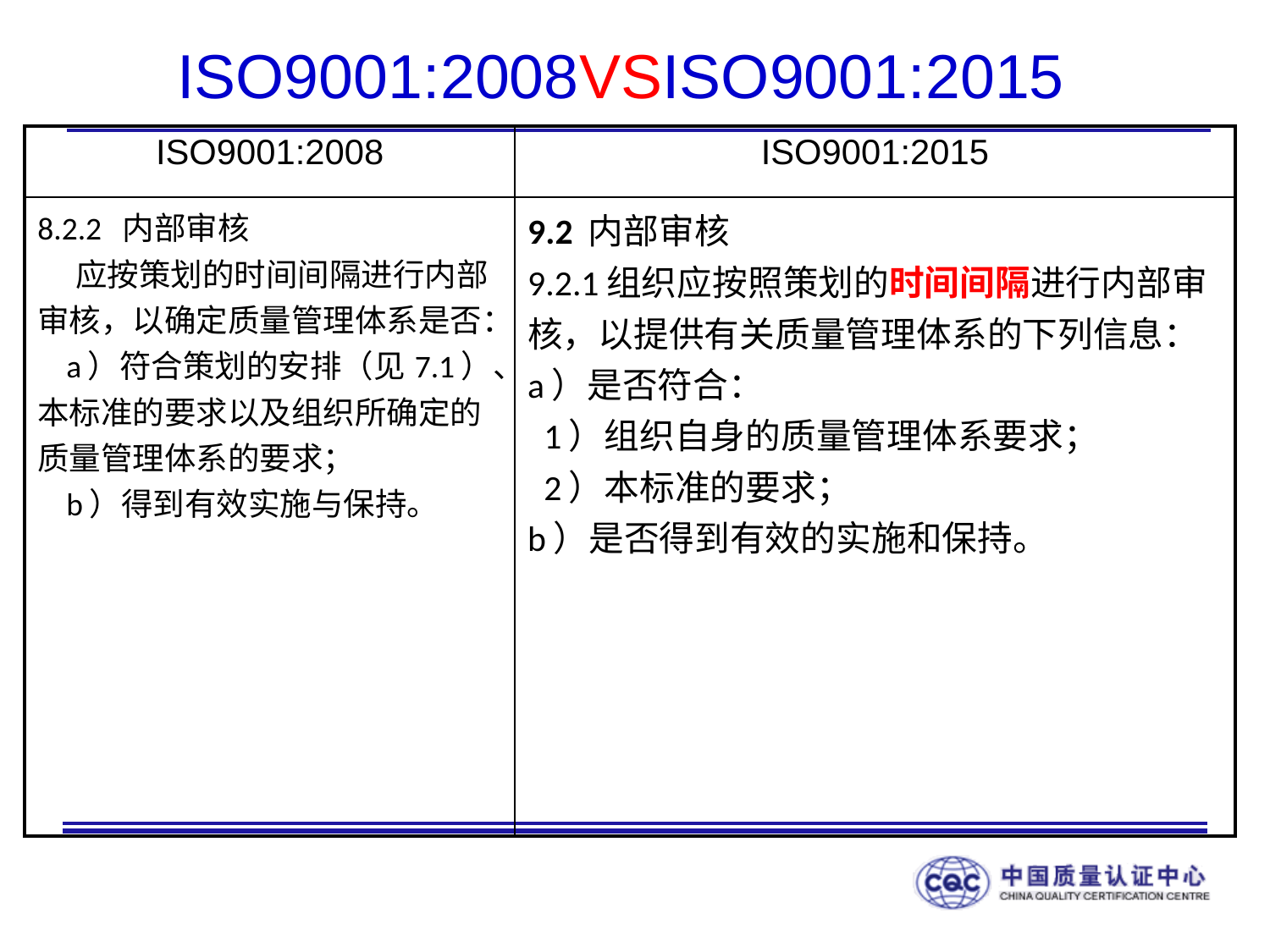

# ISO9001:2008VSISO9001:2015
| ISO9001:2008 | ISO9001:2015 |
| --- | --- |
| 8.2.2 内部审核 应按策划的时间间隔进行内部审核，以确定质量管理体系是否： a）符合策划的安排（见7.1）、本标准的要求以及组织所确定的质量管理体系的要求； b）得到有效实施与保持。 | 9.2 内部审核 9.2.1组织应按照策划的时间间隔进行内部审核，以提供有关质量管理体系的下列信息： a）是否符合： 1）组织自身的质量管理体系要求； 2）本标准的要求； b）是否得到有效的实施和保持。 |
226